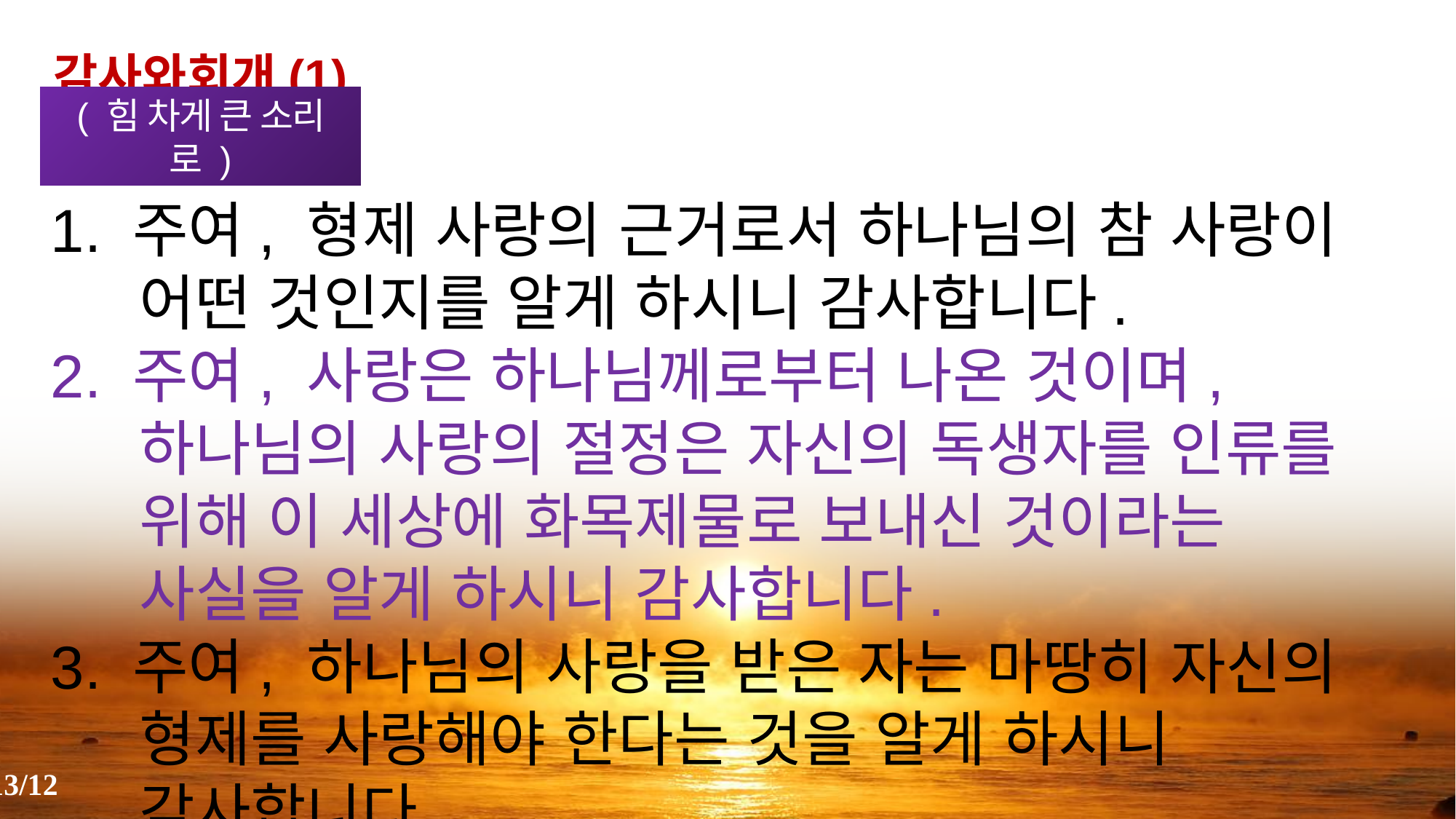

감사와회개(1)

( 힘 차게 큰 소리로 )
1. 주여, 형제 사랑의 근거로서 하나님의 참 사랑이 어떤 것인지를 알게 하시니 감사합니다.
2. 주여, 사랑은 하나님께로부터 나온 것이며, 하나님의 사랑의 절정은 자신의 독생자를 인류를 위해 이 세상에 화목제물로 보내신 것이라는 사실을 알게 하시니 감사합니다.
3. 주여, 하나님의 사랑을 받은 자는 마땅히 자신의 형제를 사랑해야 한다는 것을 알게 하시니 감사합니다.